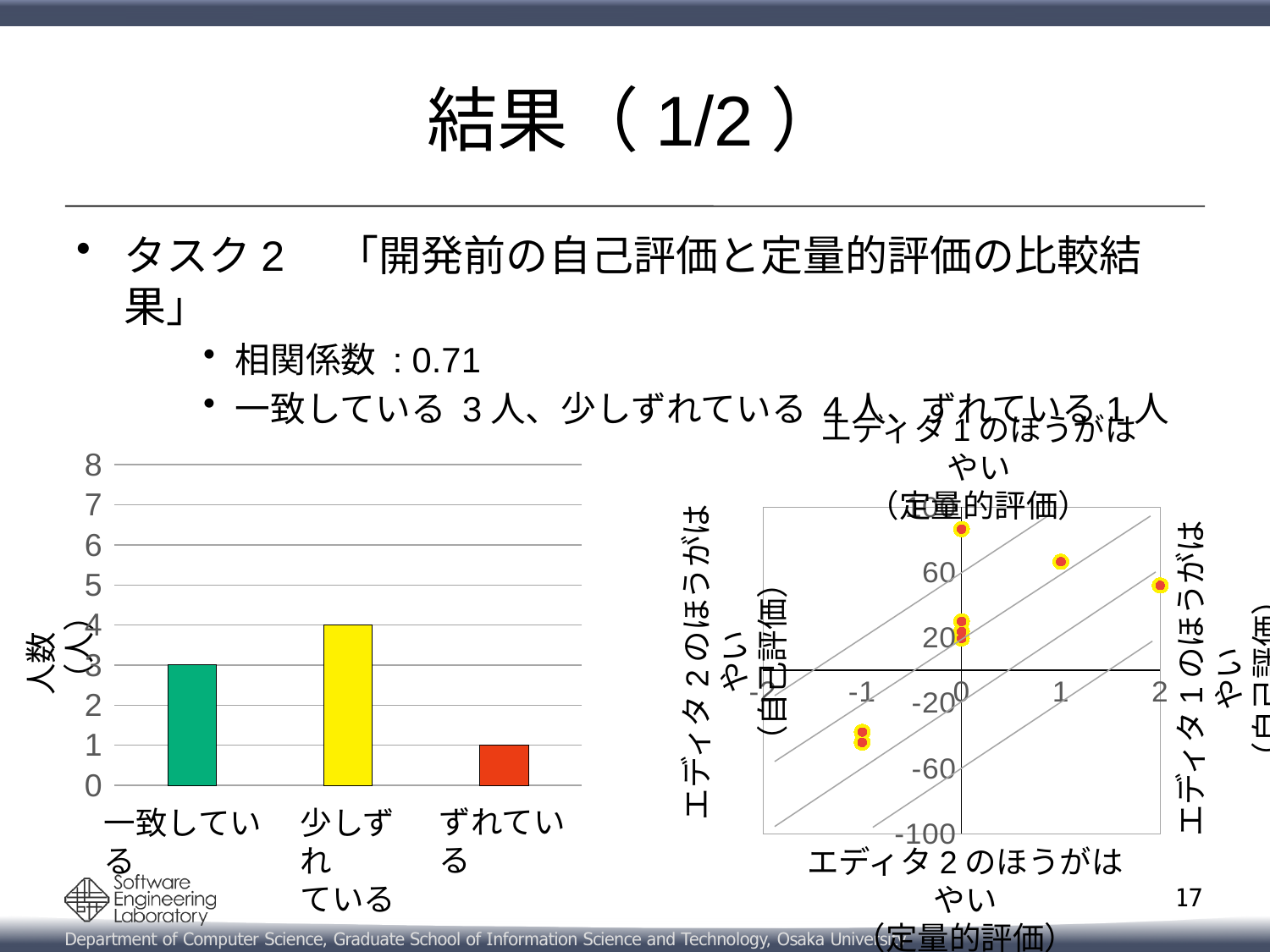

# 結果（1/2）
タスク2　「開発前の自己評価と定量的評価の比較結果」
相関係数 : 0.71
一致している 3人、少しずれている 4人、ずれている1人
エディタ1のほうがはやい
（定量的評価）

### Chart

| Category |  |
|---|---|
| 一致している | 3.0 |
| 少しずれている | 4.0 |
| ずれている | 1.0 |

### Chart

| Category |  |  |
|---|---|---|
人数（人）
エディタ2のほうがはやい
（自己評価）
エディタ1のほうがはやい
（自己評価）
ずれている
一致している
少しずれ
ている
エディタ2のほうがはやい
（定量的評価）
17